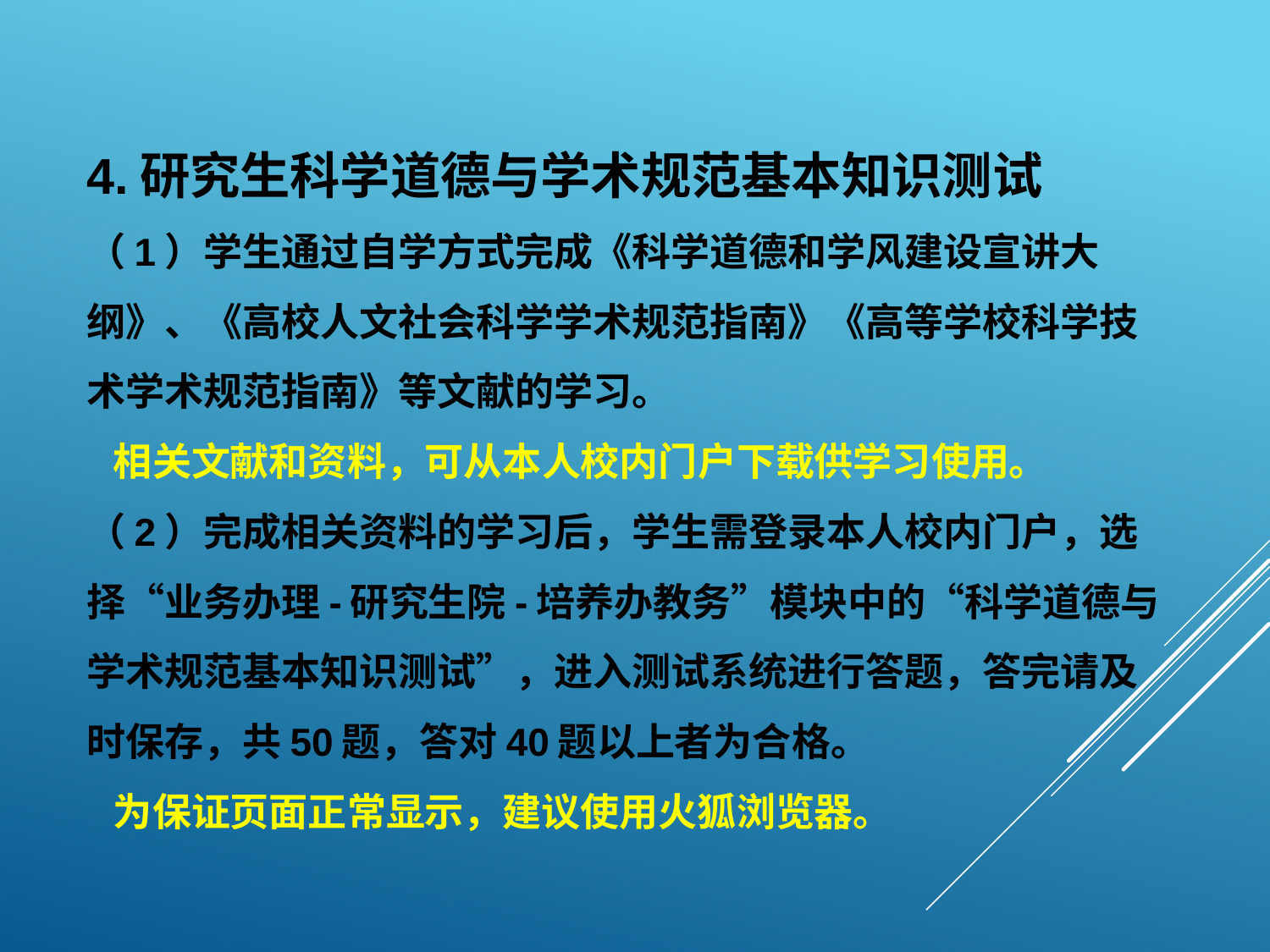

# 4.研究生科学道德与学术规范基本知识测试 （1）学生通过自学方式完成《科学道德和学风建设宣讲大纲》、《高校人文社会科学学术规范指南》《高等学校科学技术学术规范指南》等文献的学习。 相关文献和资料，可从本人校内门户下载供学习使用。 （2）完成相关资料的学习后，学生需登录本人校内门户，选择“业务办理-研究生院-培养办教务”模块中的“科学道德与学术规范基本知识测试”，进入测试系统进行答题，答完请及时保存，共50题，答对40题以上者为合格。 为保证页面正常显示，建议使用火狐浏览器。